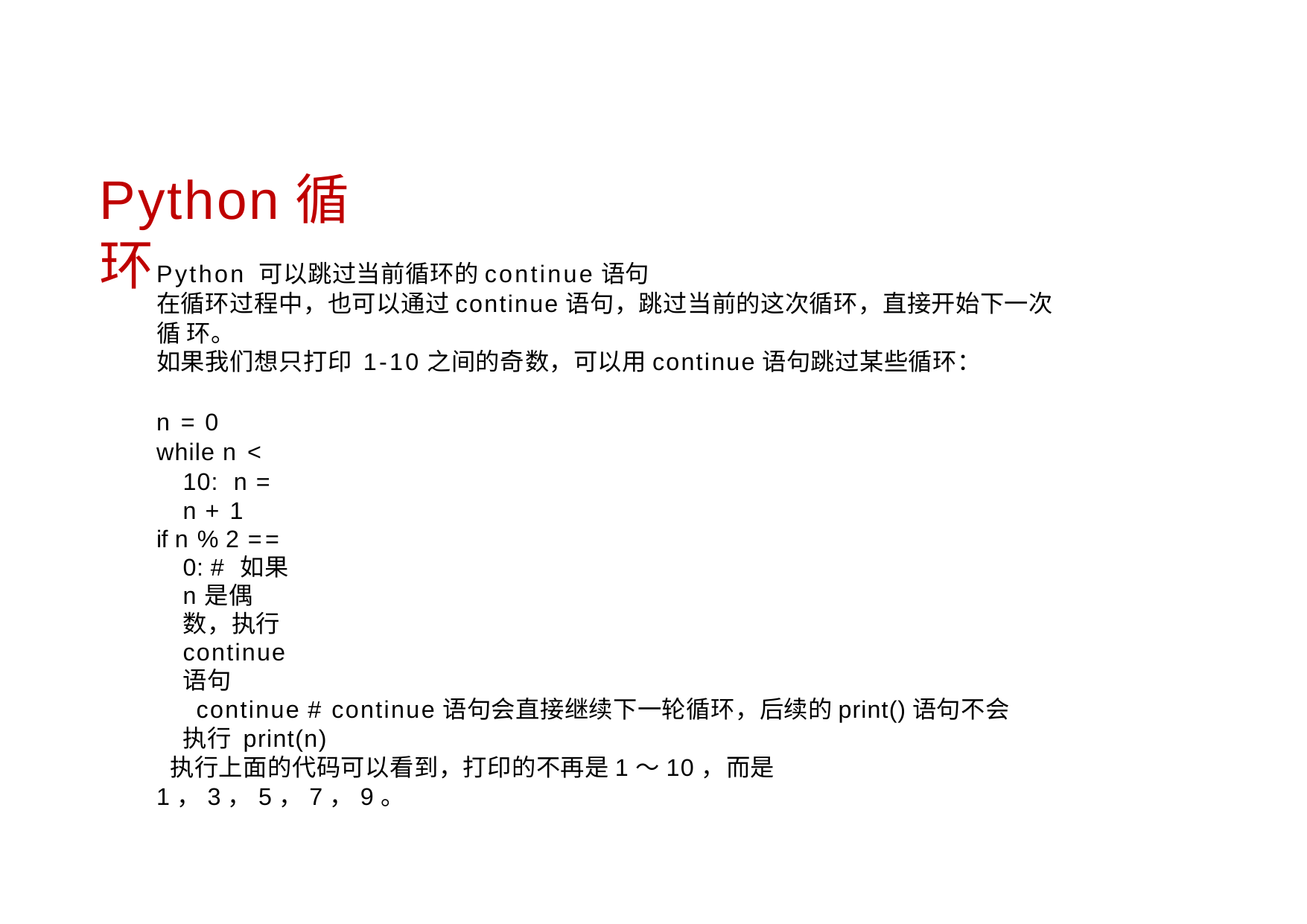

# Python循环
Python 可以跳过当前循环的continue语句
在循环过程中，也可以通过continue语句，跳过当前的这次循环，直接开始下一次循 环。
如果我们想只打印 1-10之间的奇数，可以用continue语句跳过某些循环：

n = 0
while n < 10:  n = n + 1
if n % 2 == 0: # 如果n是偶数，执行continue语句
continue # continue语句会直接继续下一轮循环，后续的print()语句不会执行 print(n)
执行上面的代码可以看到，打印的不再是1～10，而是1，3，5，7，9。